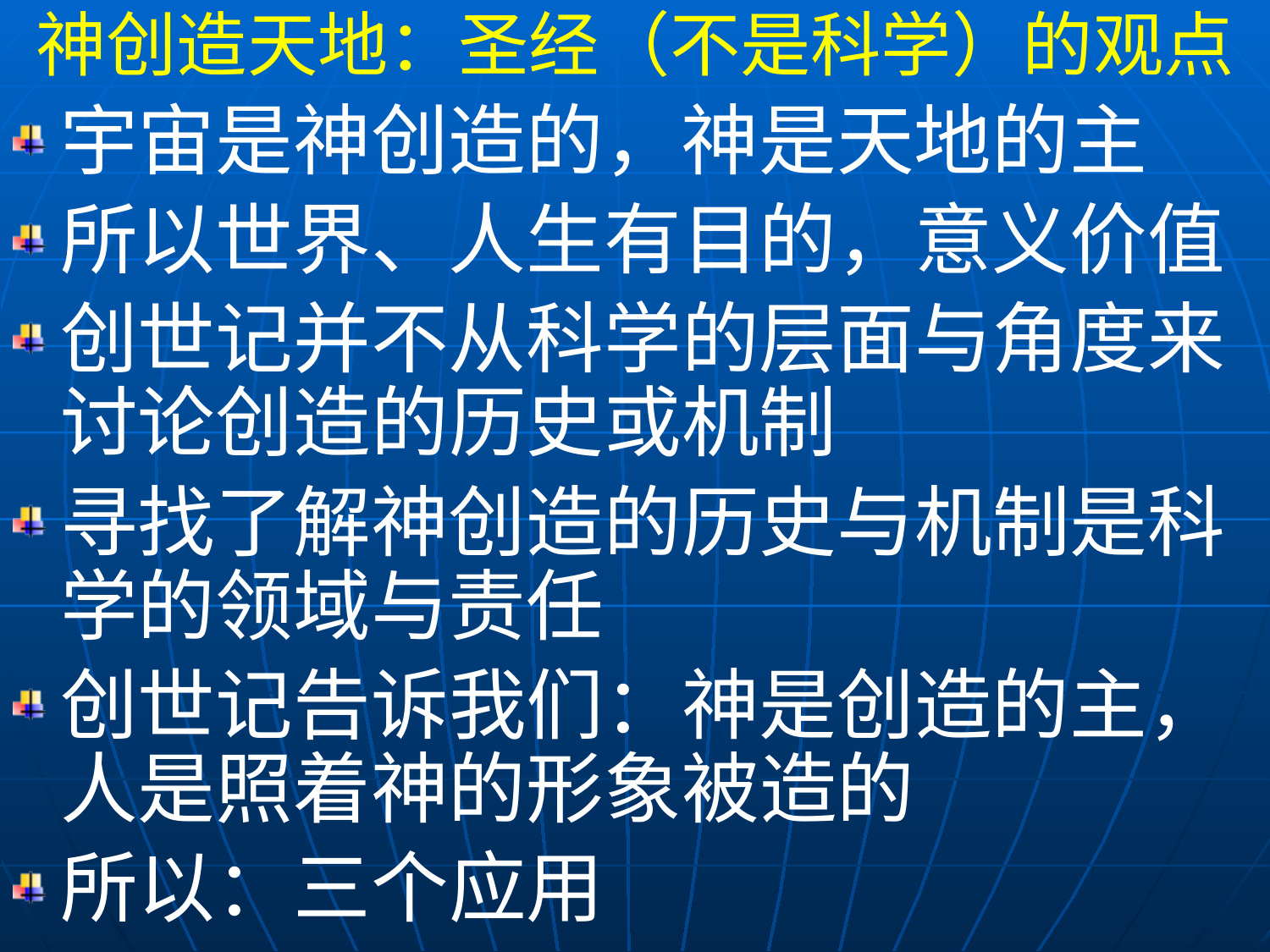

神创造天地：圣经（不是科学）的观点
宇宙是神创造的，神是天地的主
所以世界、人生有目的，意义价值
创世记并不从科学的层面与角度来讨论创造的历史或机制
寻找了解神创造的历史与机制是科学的领域与责任
创世记告诉我们：神是创造的主，人是照着神的形象被造的
所以：三个应用